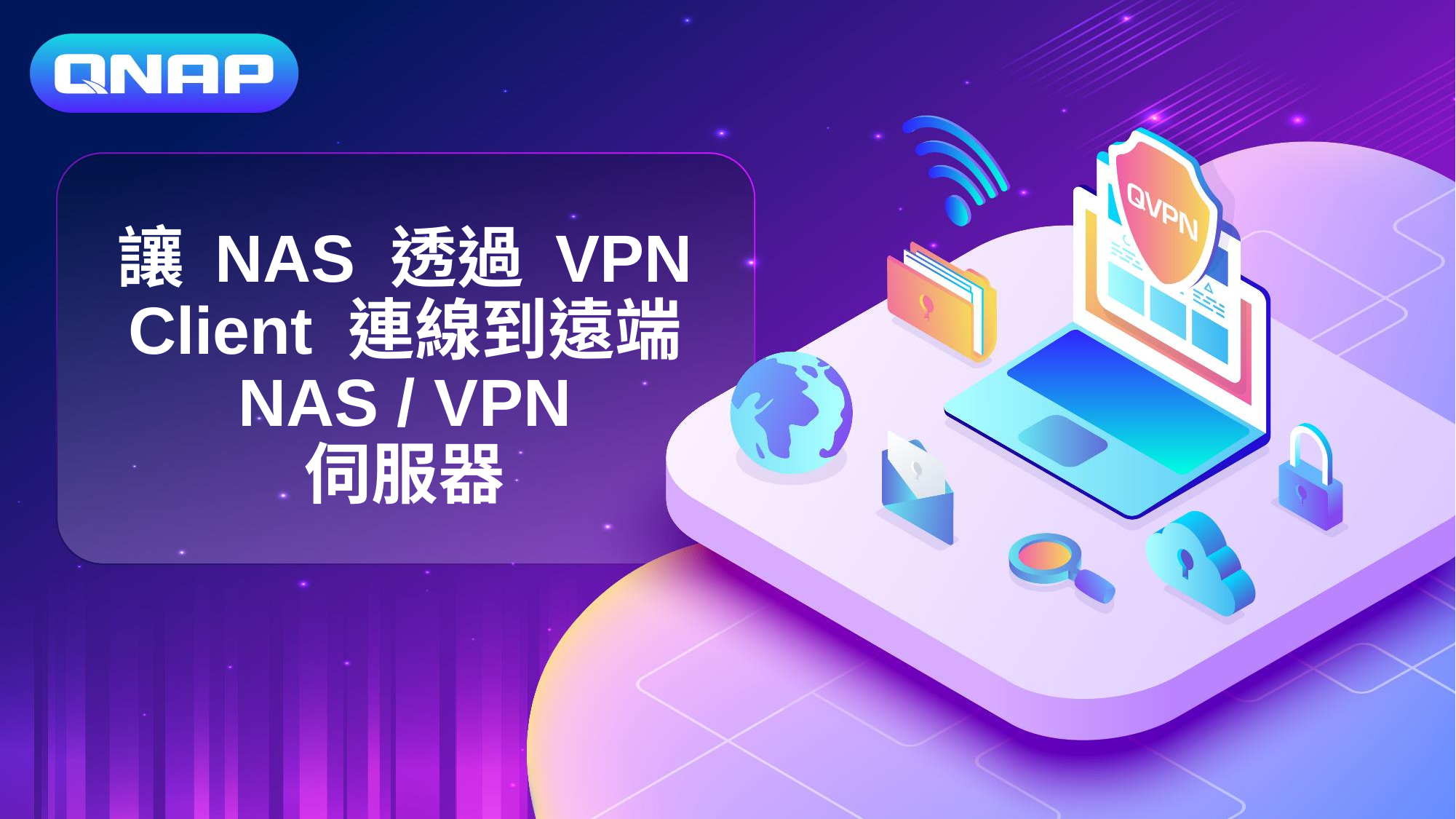

# 讓 NAS 透過 VPN Client 連線到遠端 NAS / VPN 伺服器